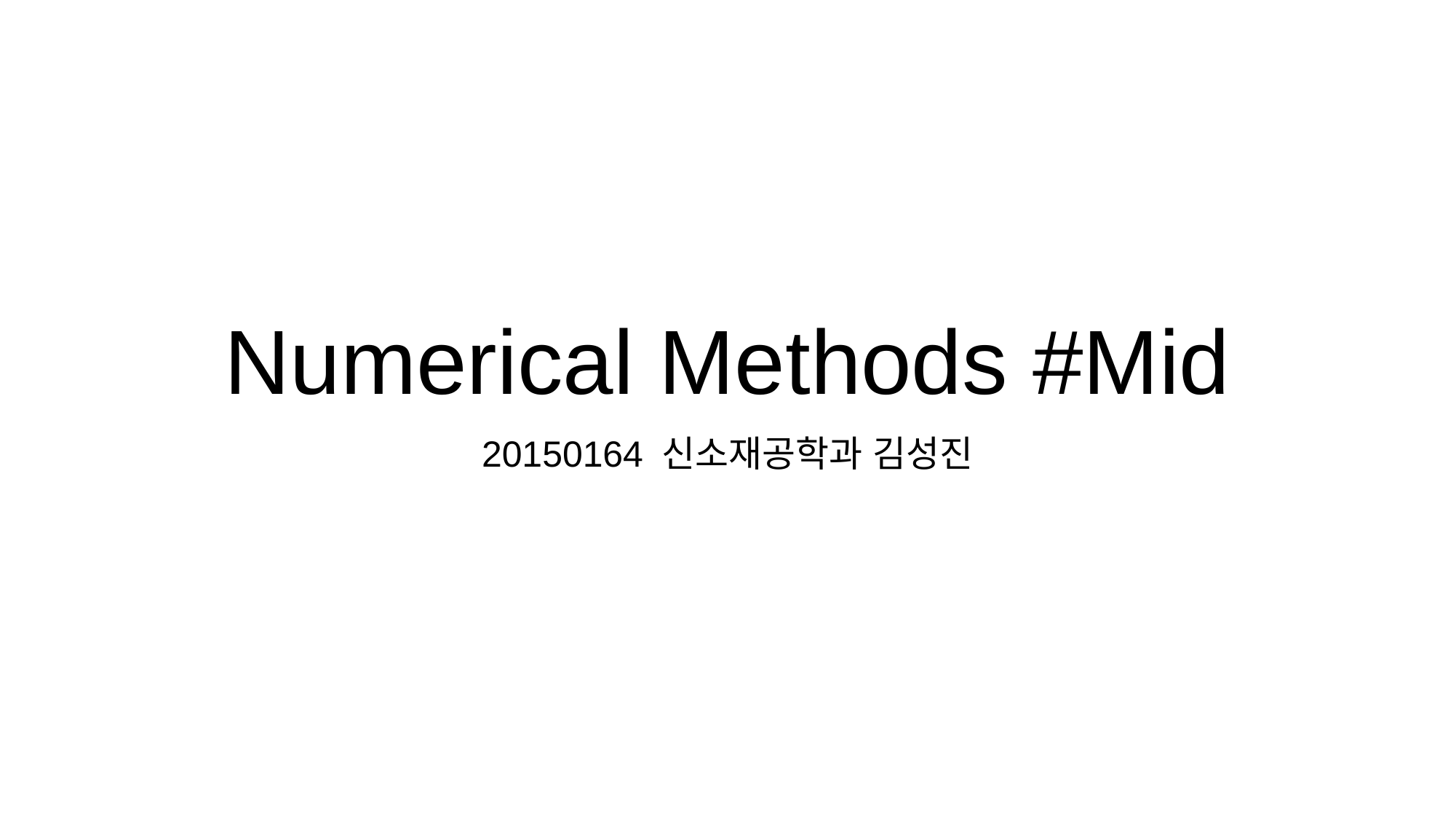

# Numerical Methods #Mid
20150164 신소재공학과 김성진